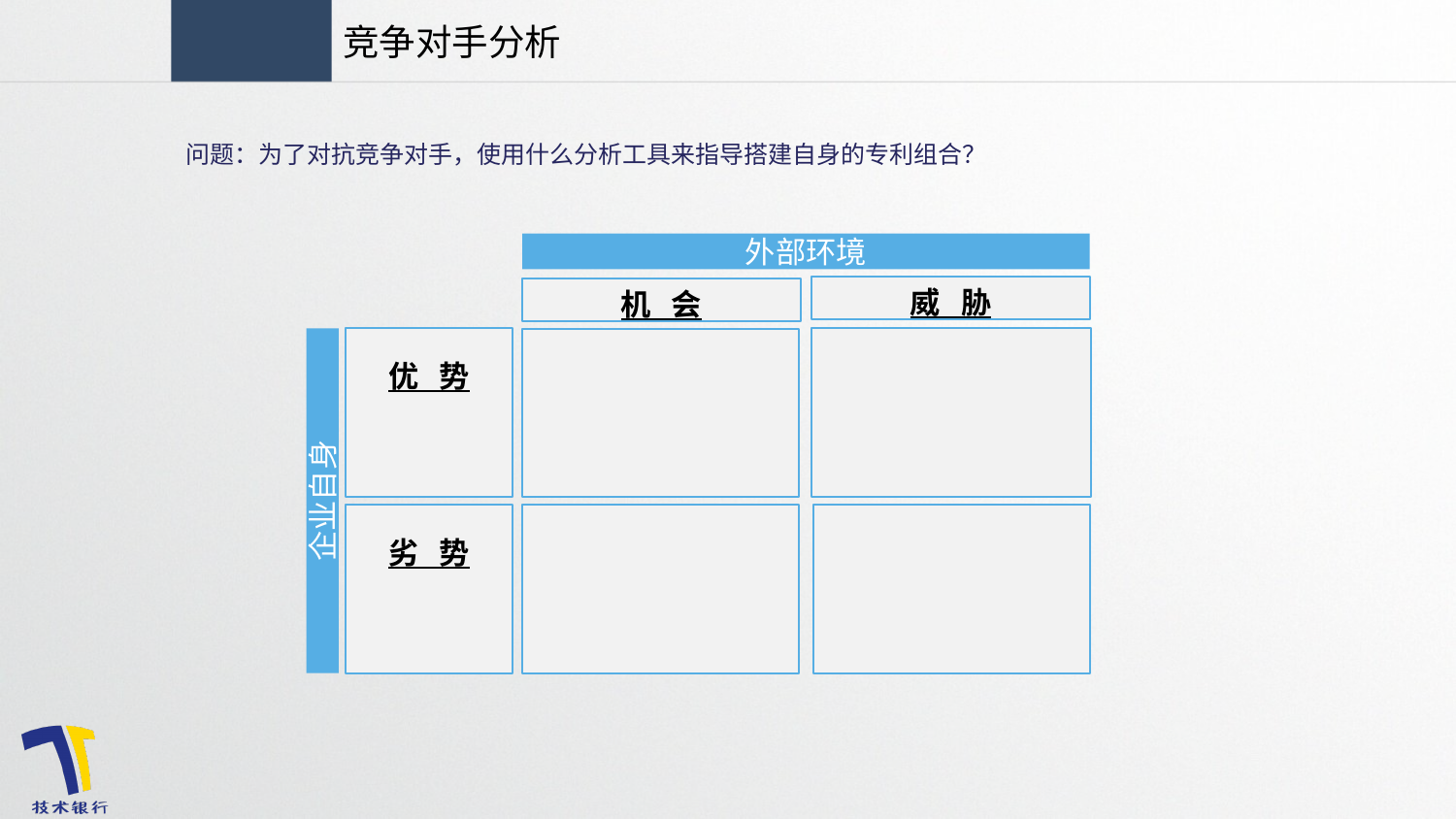

竞争对手分析
问题：为了对抗竞争对手，使用什么分析工具来指导搭建自身的专利组合？
外部环境
威   胁
机   会

优   势

企业自身

劣   势